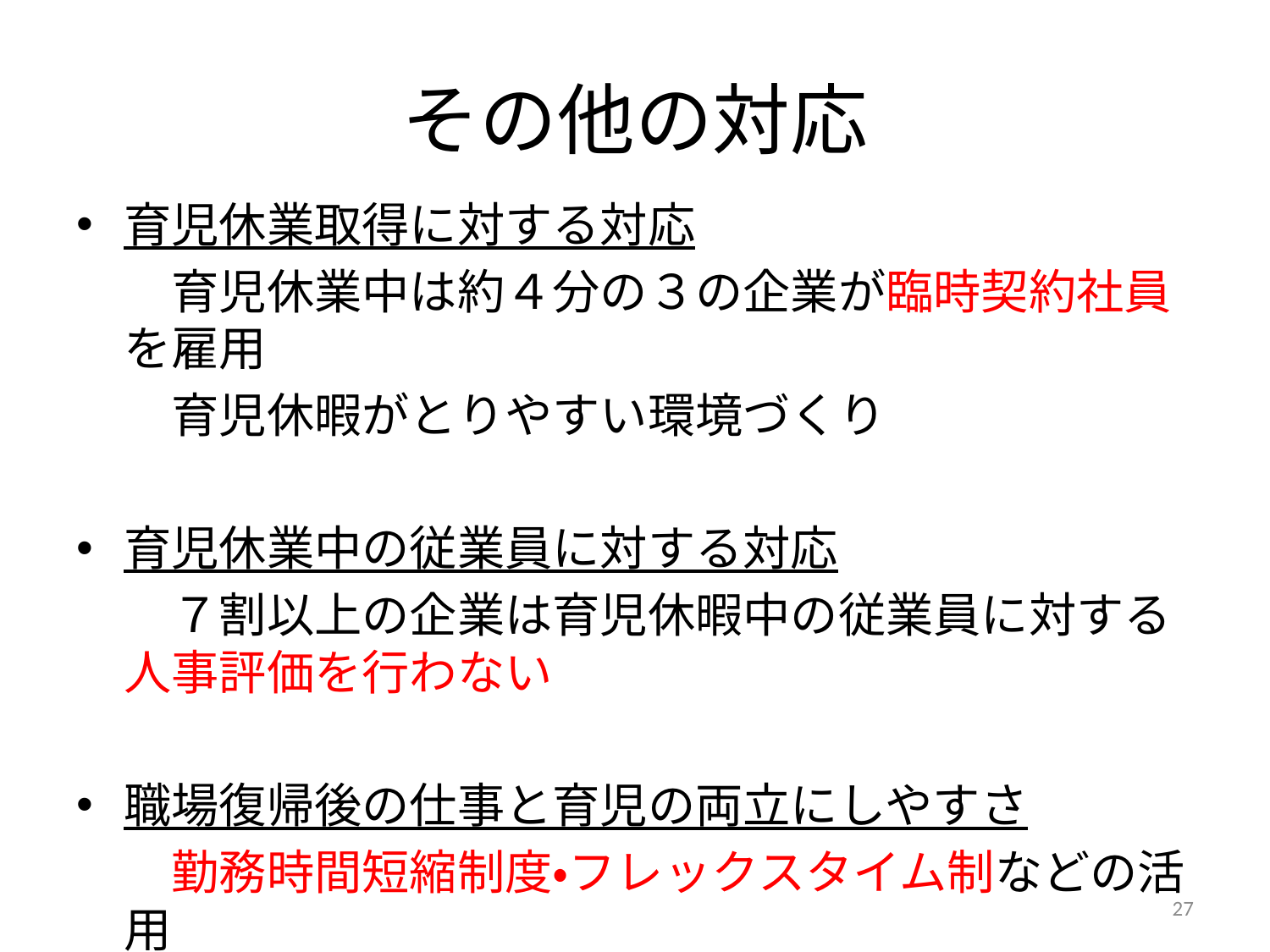

# その他の対応
育児休業取得に対する対応
　　育児休業中は約４分の３の企業が臨時契約社員を雇用
　　育児休暇がとりやすい環境づくり

育児休業中の従業員に対する対応
　　７割以上の企業は育児休暇中の従業員に対する人事評価を行わない

職場復帰後の仕事と育児の両立にしやすさ
　　勤務時間短縮制度・フレックスタイム制などの活用
27